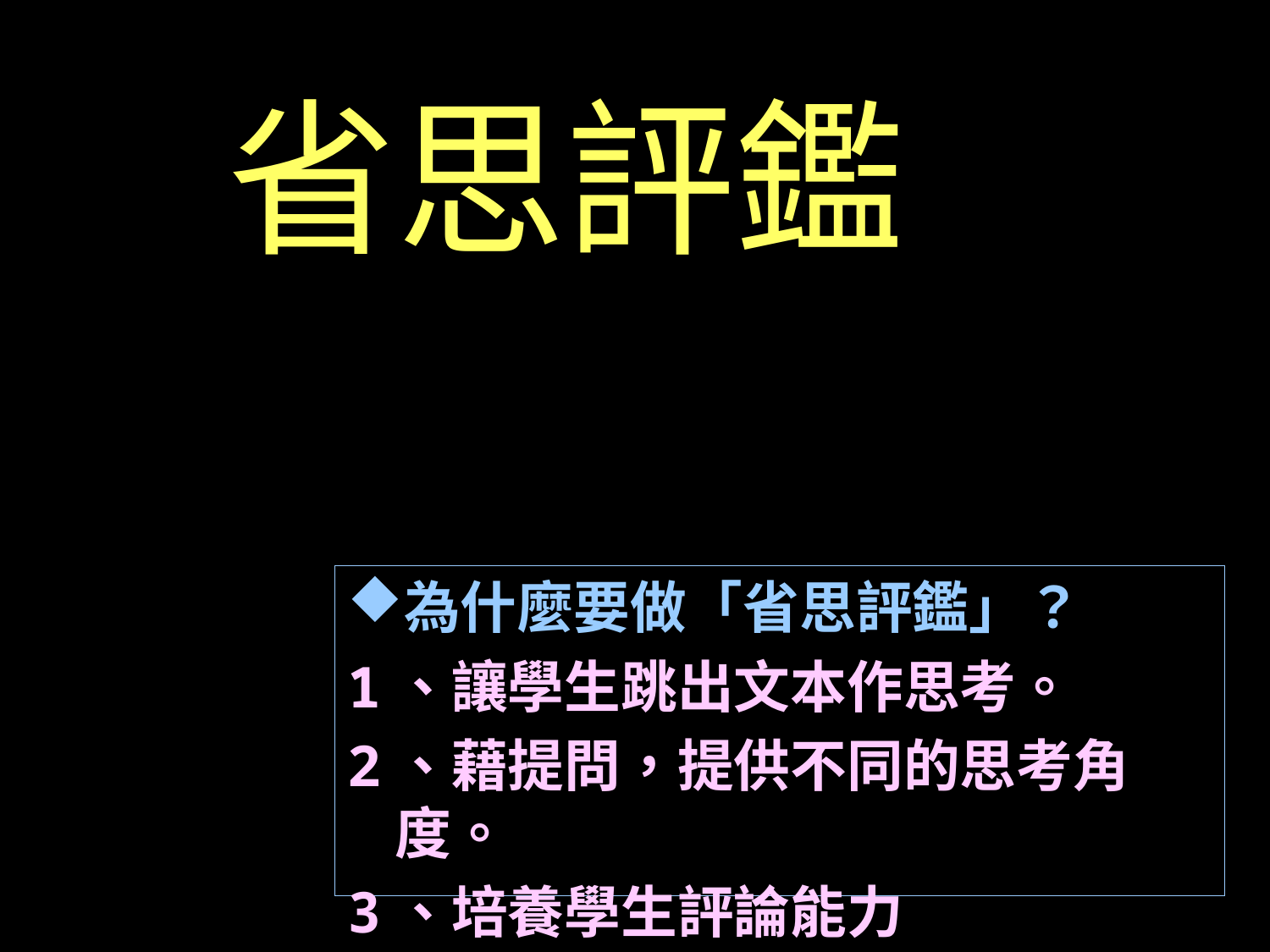

省思評鑑
為什麼要做「省思評鑑」？
1、讓學生跳出文本作思考。
2、藉提問，提供不同的思考角度。
3、培養學生評論能力